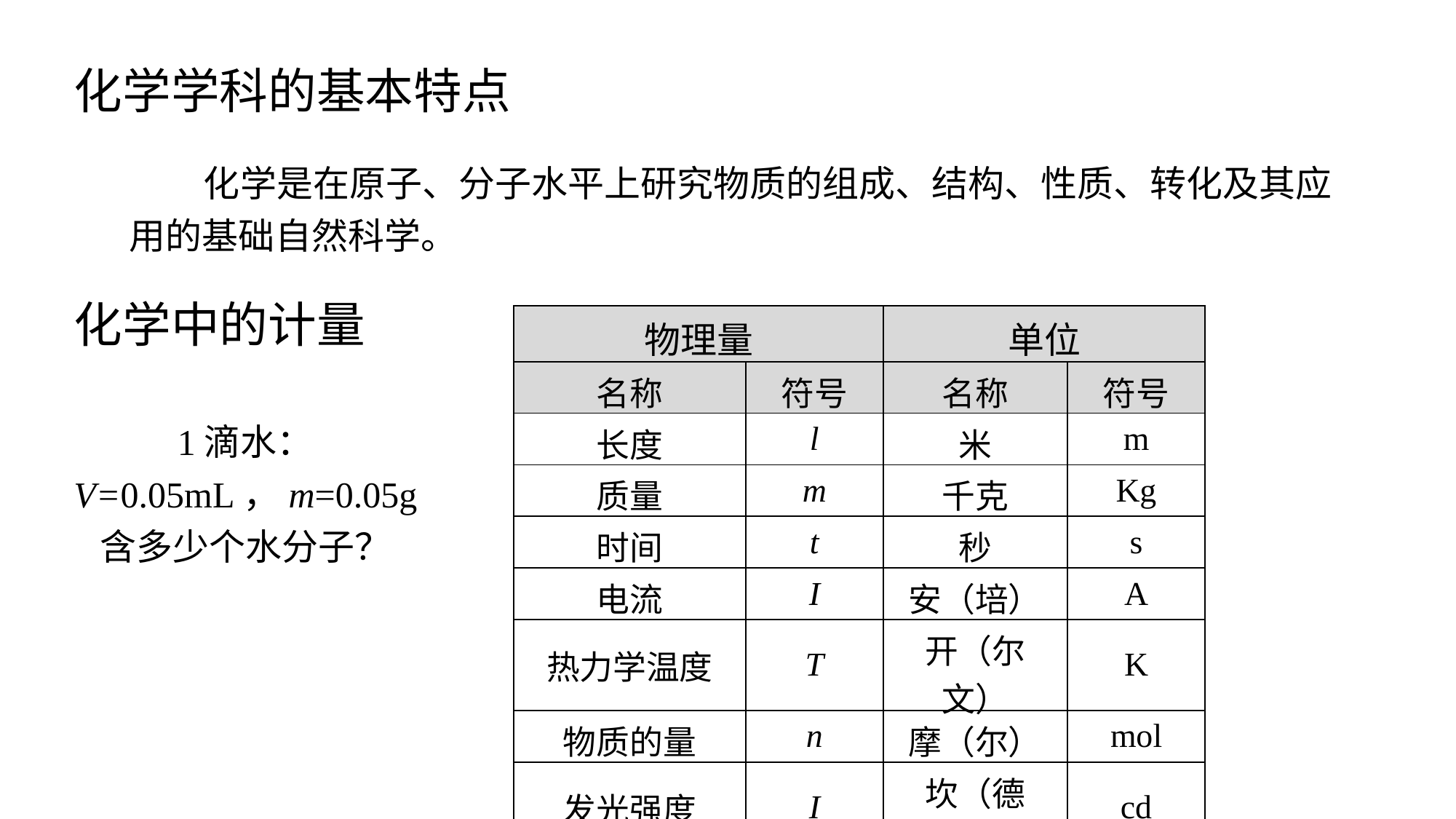

# 化学学科的基本特点
        化学是在原子、分子水平上研究物质的组成、结构、性质、转化及其应用的基础自然科学。
化学中的计量
| 物理量 |  | 单位 |  |
| --- | --- | --- | --- |
| 名称 | 符号 | 名称 | 符号 |
| 长度 | l | 米 | m |
| 质量 | m | 千克 | Kg |
| 时间 | t | 秒 | s |
| 电流 | I | 安（培） | A |
| 热力学温度 | T | 开（尔文） | K |
| 物质的量 | n | 摩（尔） | mol |
| 发光强度 | I | 坎（德拉） | cd |
1滴水：
V=0.05mL，m=0.05g
含多少个水分子？